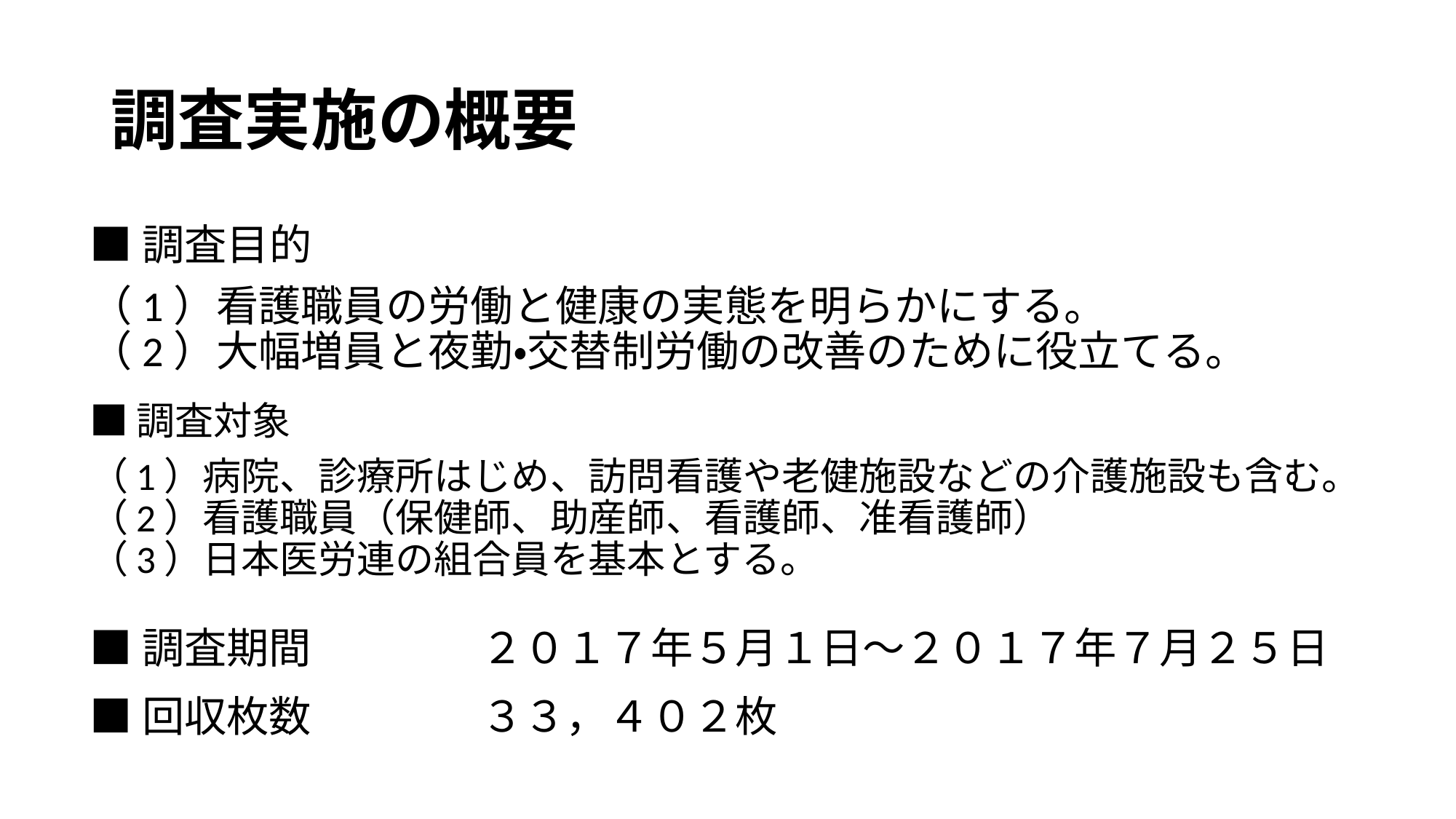

# 調査実施の概要
■調査目的
（1）看護職員の労働と健康の実態を明らかにする。
（2）大幅増員と夜勤・交替制労働の改善のために役立てる。
■調査対象
（1）病院、診療所はじめ、訪問看護や老健施設などの介護施設も含む。
（2）看護職員（保健師、助産師、看護師、准看護師）
（3）日本医労連の組合員を基本とする。
■調査期間　　　　２０１７年５月１日～２０１７年７月２５日
■回収枚数　　　　３３，４０２枚